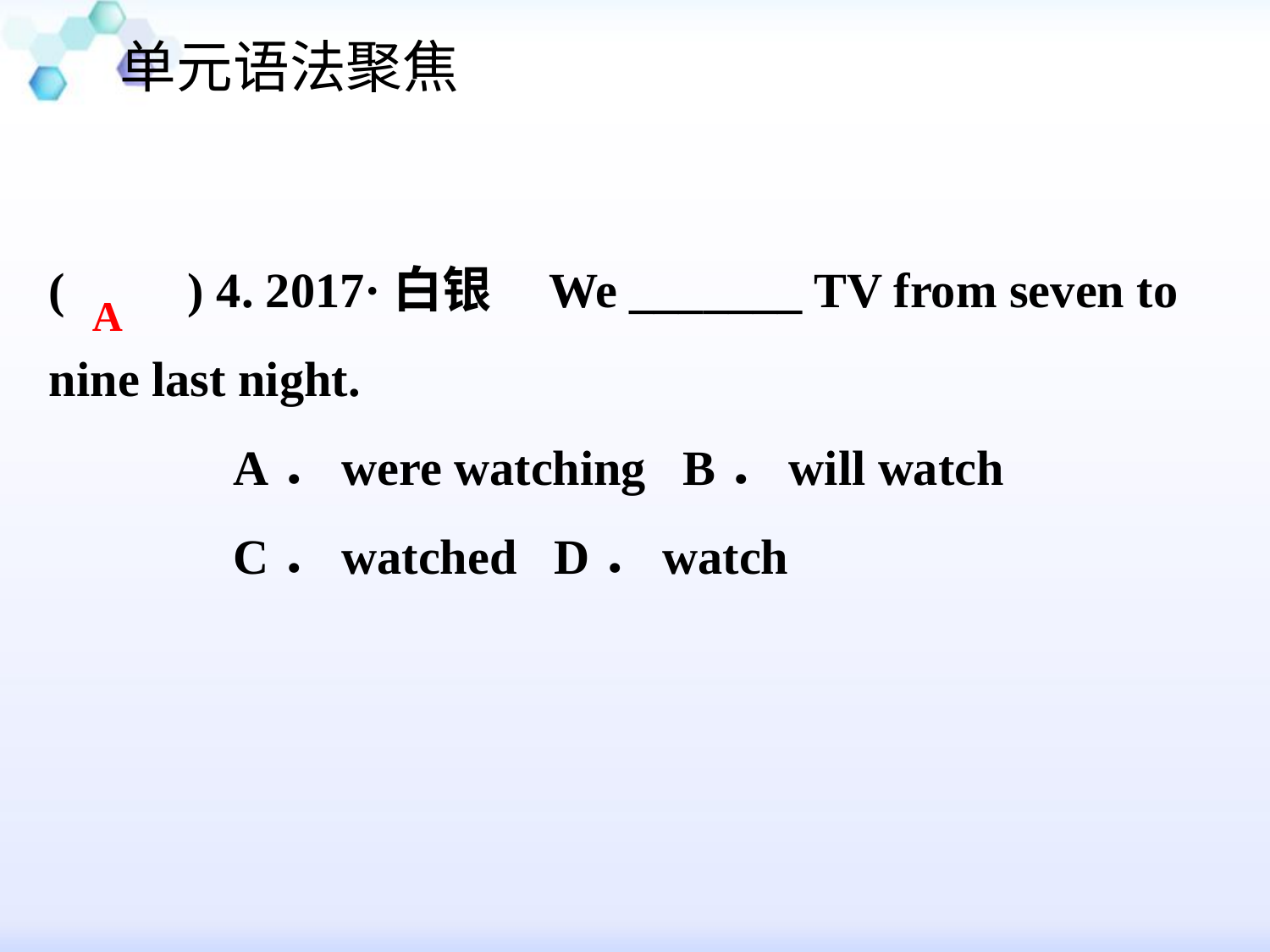

单元语法聚焦
#
(　　) 4. 2017·白银    We _______ TV from seven to nine last night.
               A．were watching   B．will watch
               C．watched   D．watch

A